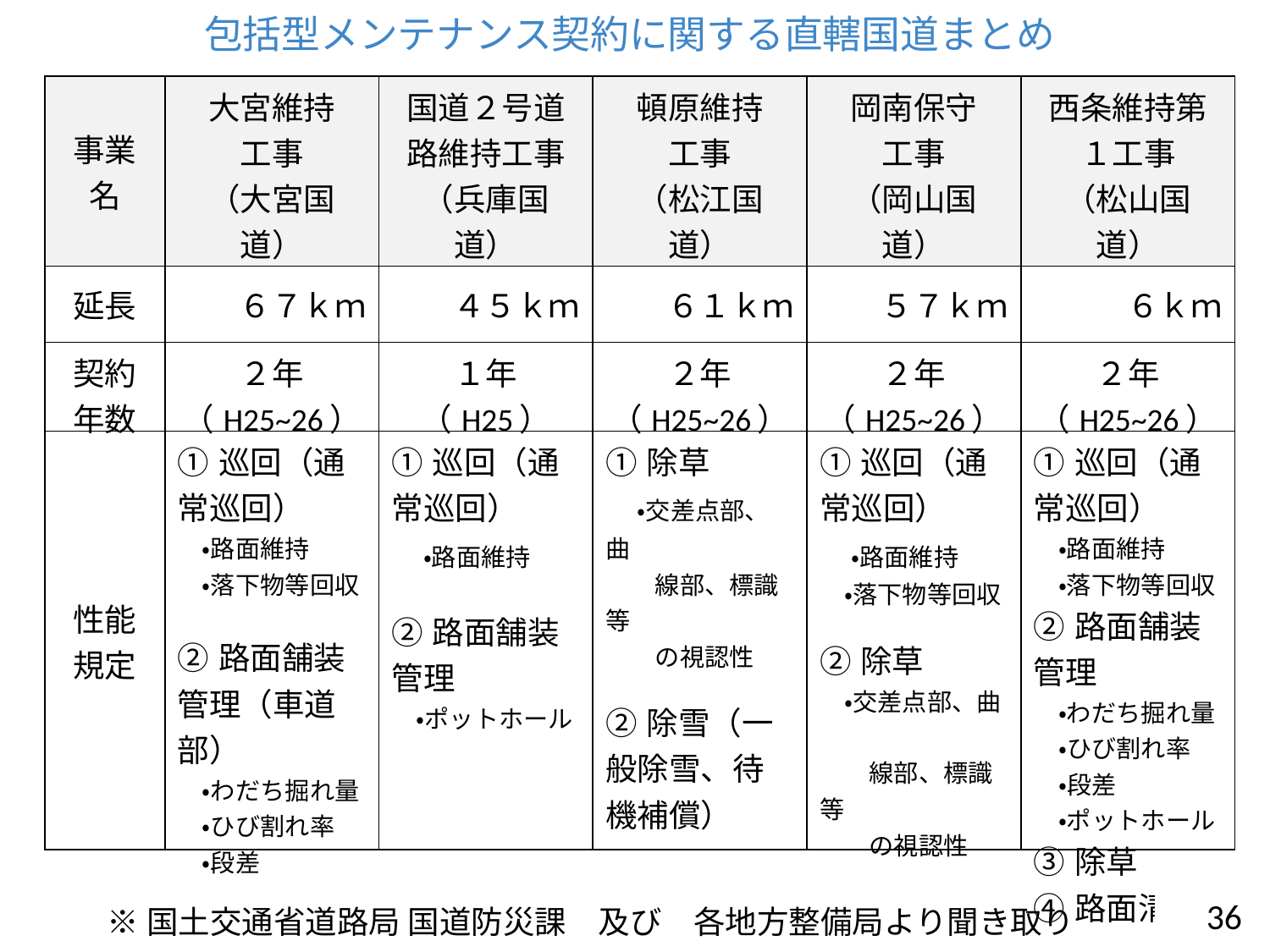

包括型メンテナンス契約に関する直轄国道まとめ
| 事業名 | 大宮維持 工事 （大宮国道） | 国道２号道路維持工事 （兵庫国道） | 頓原維持 工事 （松江国道） | 岡南保守 工事 （岡山国道） | 西条維持第１工事 （松山国道） |
| --- | --- | --- | --- | --- | --- |
| 延長 | ６７ｋｍ | ４５ｋｍ | ６１ｋｍ | ５７ｋｍ | ６ｋｍ |
| 契約年数 | ２年 （H25~26） | １年 （H25） | ２年 （H25~26） | ２年 （H25~26） | ２年 （H25~26） |
| 性能規定 | ①巡回（通常巡回） 　・路面維持 　・落下物等回収 ②路面舗装管理（車道部） 　・わだち掘れ量 　・ひび割れ率 　・段差 | ①巡回（通常巡回） 　・路面維持 ②路面舗装管理 　・ポットホール | ①除草 　・交差点部、曲　 　　線部、標識等　 　　の視認性 ②除雪（一般除雪、待機補償） | ①巡回（通常巡回） 　・路面維持 　・落下物等回収 ②除草 　・交差点部、曲　 　　線部、標識等　 　　の視認性 | ①巡回（通常巡回） 　・路面維持 　・落下物等回収 ②路面舗装管理 　・わだち掘れ量 　・ひび割れ率 　・段差 　・ポットホール ③除草 ④路面清掃 |
36
※国土交通省道路局 国道防災課　及び　各地方整備局より聞き取り